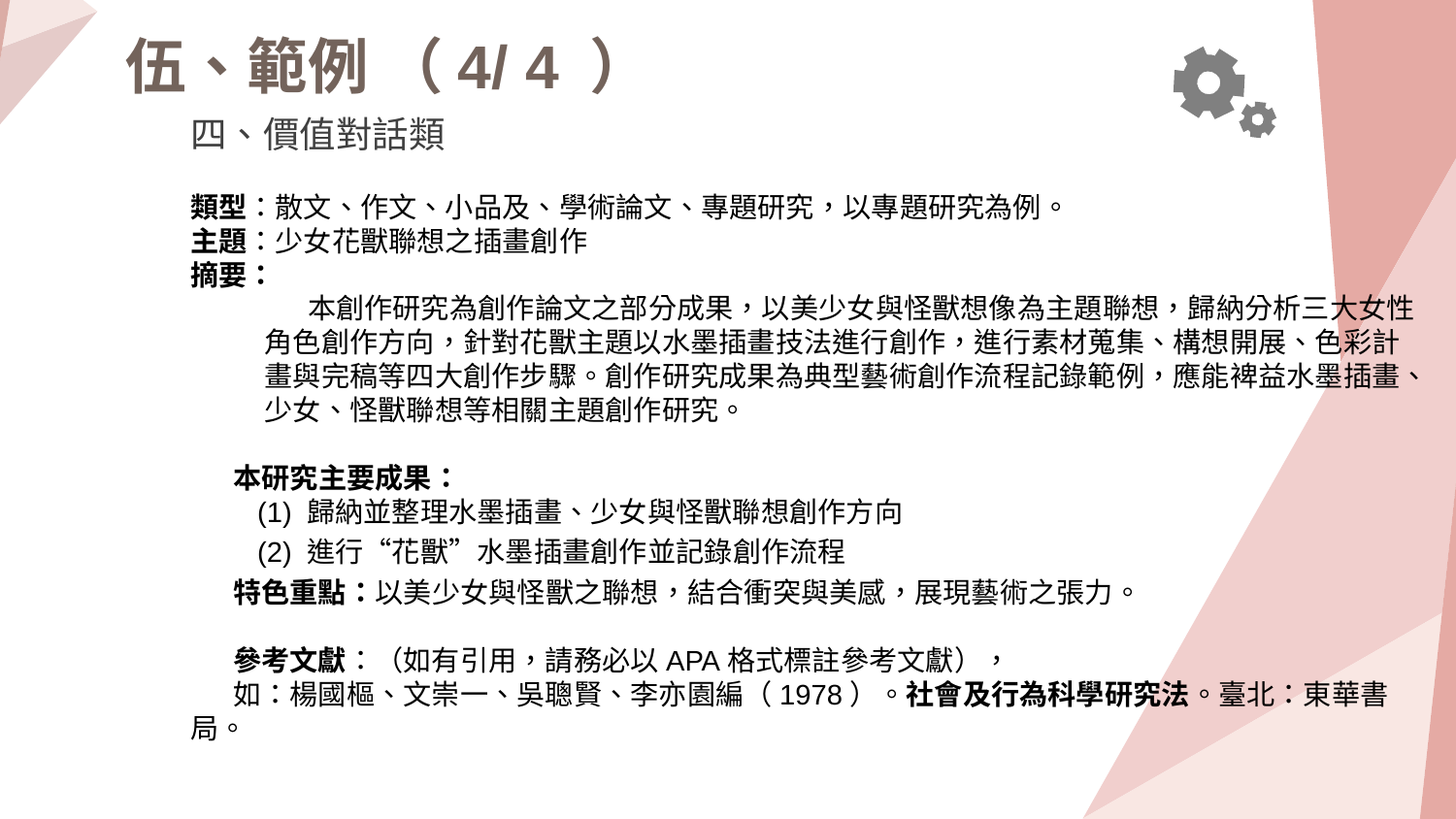

伍、範例 （4/ 4 ）

四、價值對話類

類型：散文、作文、小品及、學術論文、專題研究，以專題研究為例。
主題：少女花獸聯想之插畫創作
摘要：
本創作研究為創作論文之部分成果，以美少女與怪獸想像為主題聯想，歸納分析三大女性角色創作方向，針對花獸主題以水墨插畫技法進行創作，進行素材蒐集、構想開展、色彩計畫與完稿等四大創作步驟。創作研究成果為典型藝術創作流程記錄範例，應能裨益水墨插畫、少女、怪獸聯想等相關主題創作研究。

本研究主要成果：
(1) 歸納並整理水墨插畫、少女與怪獸聯想創作方向
(2) 進行“花獸”水墨插畫創作並記錄創作流程
特色重點：以美少女與怪獸之聯想，結合衝突與美感，展現藝術之張力。

參考文獻：（如有引用，請務必以APA格式標註參考文獻），
如：楊國樞、文崇一、吳聰賢、李亦園編（1978）。社會及行為科學研究法。臺北：東華書局。